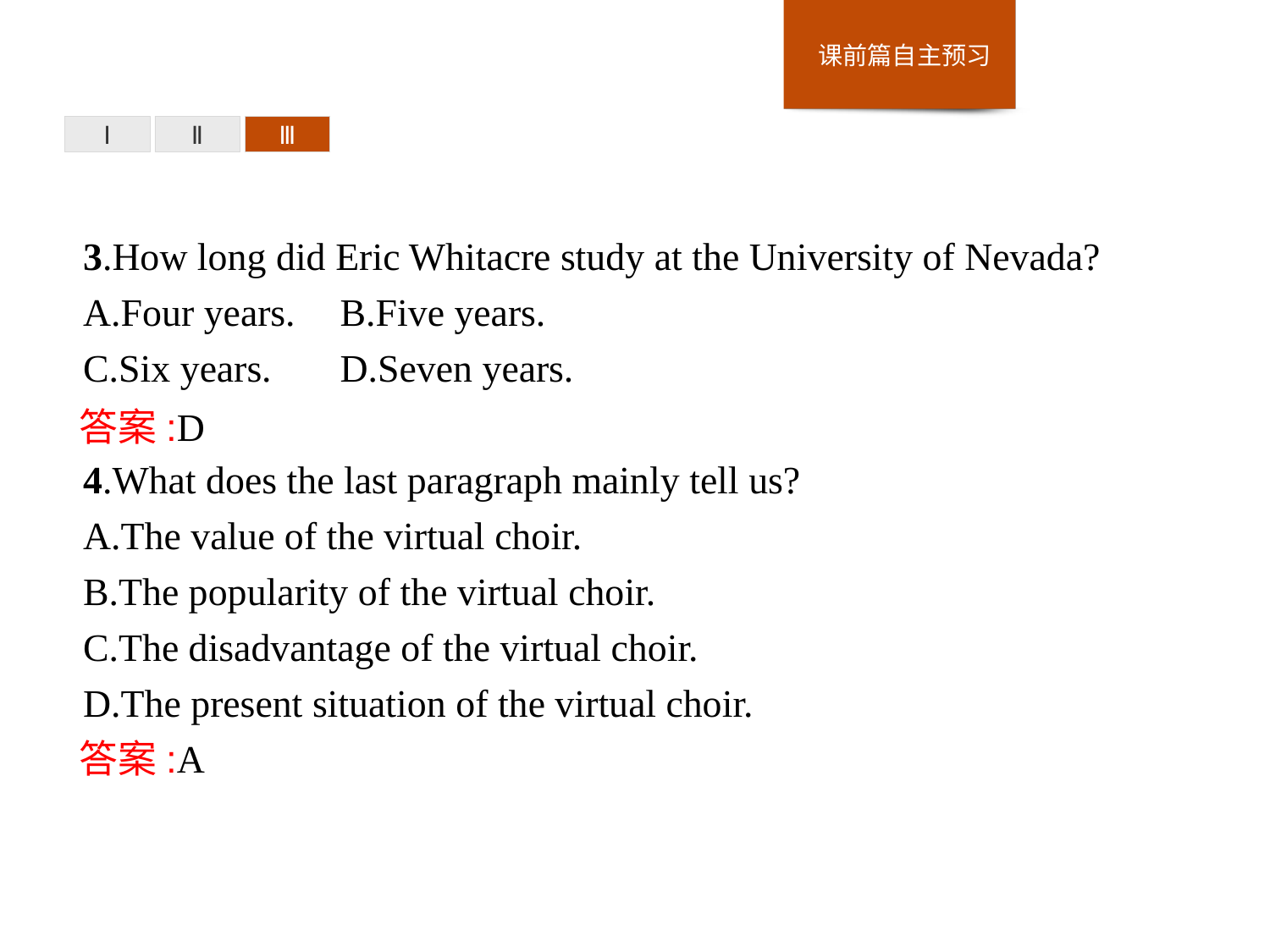

Ⅰ
Ⅱ
Ⅲ
3.How long did Eric Whitacre study at the University of Nevada?
A.Four years.	B.Five years.
C.Six years.	D.Seven years.

4.What does the last paragraph mainly tell us?
A.The value of the virtual choir.
B.The popularity of the virtual choir.
C.The disadvantage of the virtual choir.
D.The present situation of the virtual choir.
答案:D
答案:A